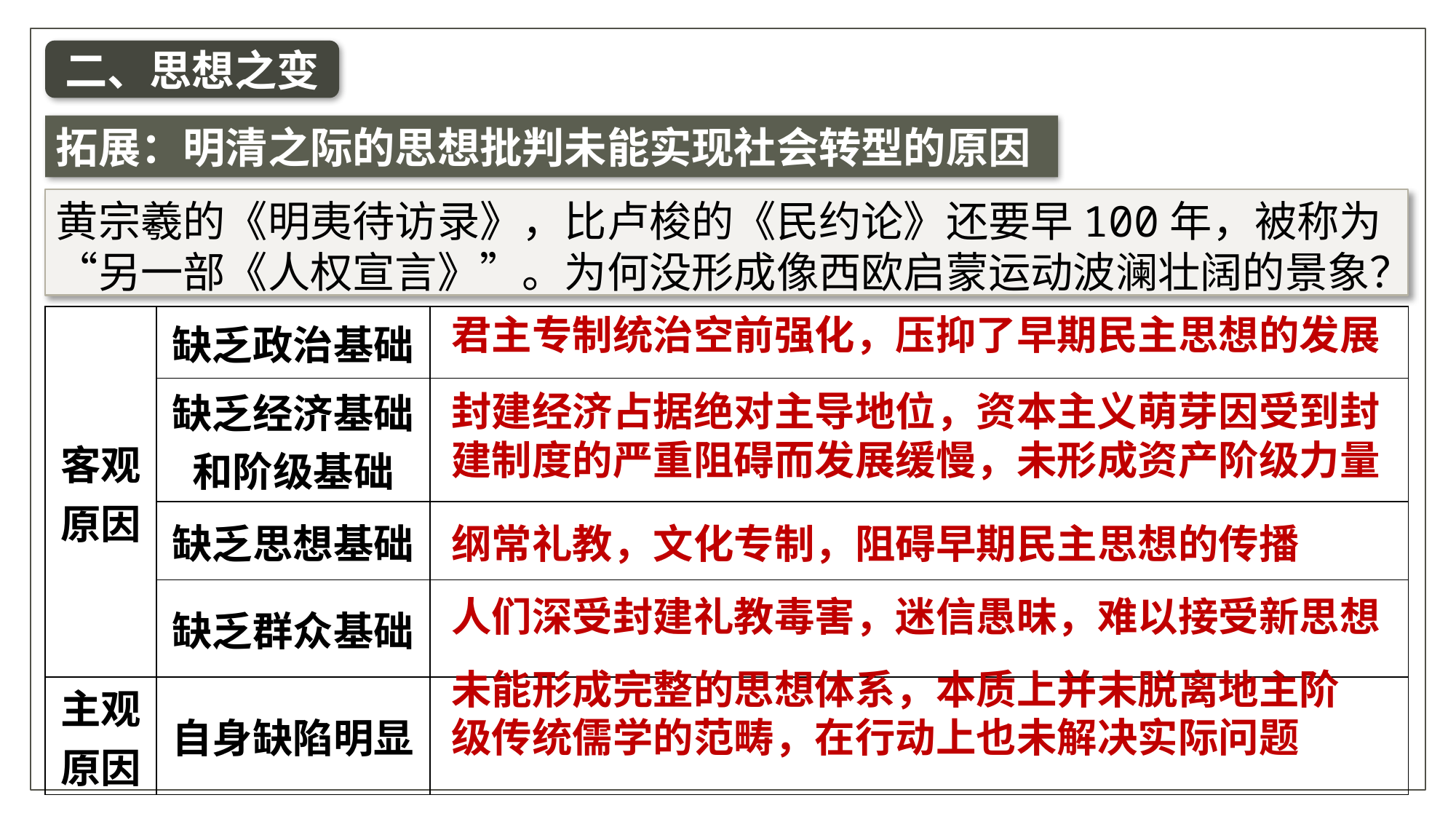

二、思想之变
拓展：明清之际的思想批判未能实现社会转型的原因
黄宗羲的《明夷待访录》，比卢梭的《民约论》还要早100年，被称为“另一部《人权宣言》”。为何没形成像西欧启蒙运动波澜壮阔的景象？
君主专制统治空前强化，压抑了早期民主思想的发展
| 客观原因 | 缺乏政治基础 |  |
| --- | --- | --- |
|  | 缺乏经济基础和阶级基础 |  |
|  | 缺乏思想基础 |  |
|  | 缺乏群众基础 |  |
| 主观原因 | 自身缺陷明显 |  |
封建经济占据绝对主导地位，资本主义萌芽因受到封建制度的严重阻碍而发展缓慢，未形成资产阶级力量
纲常礼教，文化专制，阻碍早期民主思想的传播
人们深受封建礼教毒害，迷信愚昧，难以接受新思想
未能形成完整的思想体系，本质上并未脱离地主阶级传统儒学的范畴，在行动上也未解决实际问题